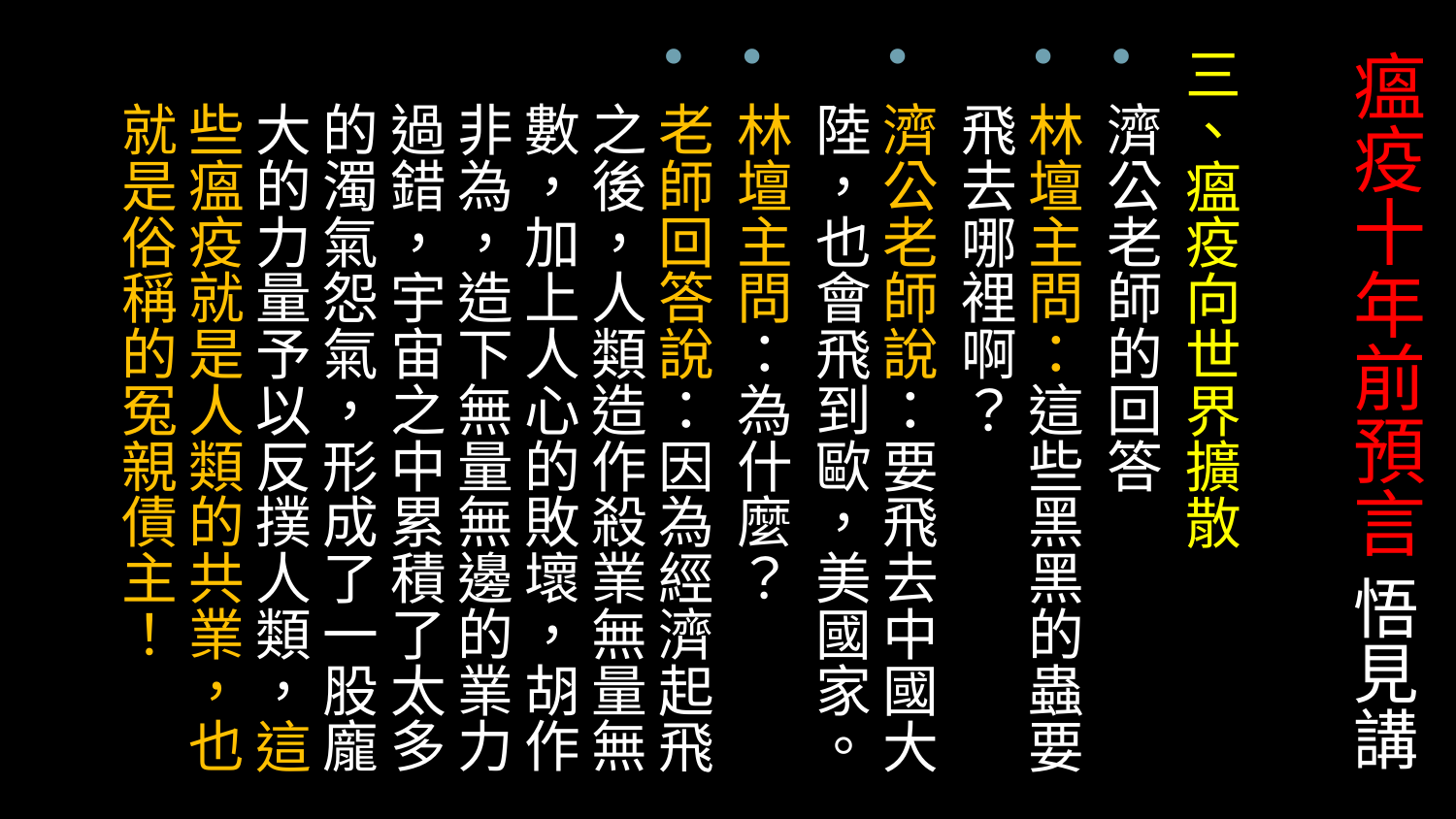

三、瘟疫向世界擴散
濟公老師的回答
林壇主問：這些黑黑的蟲要飛去哪裡啊？
濟公老師說：要飛去中國大陸，也會飛到歐，美國家。
林壇主問：為什麼？
老師回答說：因為經濟起飛之後，人類造作殺業無量無數，加上人心的敗壞，胡作非為，造下無量無邊的業力過錯，宇宙之中累積了太多的濁氣怨氣，形成了一股龐大的力量予以反撲人類，這些瘟疫就是人類的共業，也就是俗稱的冤親債主！

# 瘟疫十年前預言 悟見講